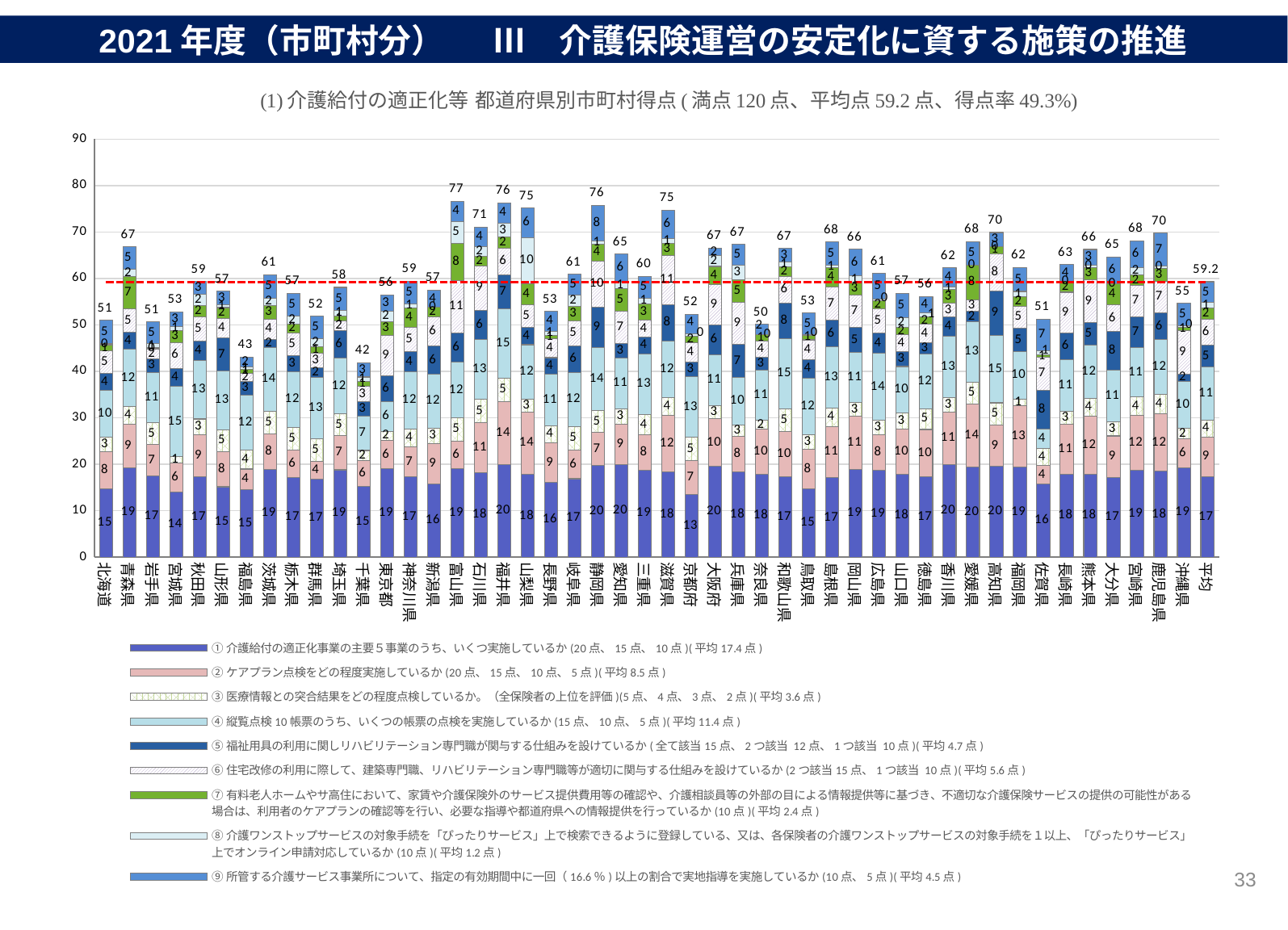

2021年度（市町村分） 　 Ⅲ　介護保険運営の安定化に資する施策の推進

### Chart

| Category | ①介護給付の適正化事業の主要５事業のうち、いくつ実施しているか(20点、15点、10点)(平均17.4点) | ②ケアプラン点検をどの程度実施しているか(20点、15点、10点、5点)(平均8.5点) | ③医療情報との突合結果をどの程度点検しているか。（全保険者の上位を評価)(5点、4点、3点、2点)(平均3.6点) | ④縦覧点検10帳票のうち、いくつの帳票の点検を実施しているか(15点、10点、5点)(平均11.4点) | ⑤福祉用具の利用に関しリハビリテーション専門職が関与する仕組みを設けているか(全て該当15点、2つ該当 12点、1つ該当 10点)(平均4.7点) | ⑥住宅改修の利用に際して、建築専門職、リハビリテーション専門職等が適切に関与する仕組みを設けているか(2つ該当15点、1つ該当 10点)(平均5.6点) | ⑦有料老人ホームやサ高住において、家賃や介護保険外のサービス提供費用等の確認や、介護相談員等の外部の目による情報提供等に基づき、不適切な介護保険サービスの提供の可能性がある場合は、利用者のケアプランの確認等を行い、必要な指導や都道府県への情報提供を行っているか(10点)(平均2.4点) | ⑧介護ワンストップサービスの対象手続を「ぴったりサービス」上で検索できるように登録している、又は、各保険者の介護ワンストップサービスの対象手続を１以上、「ぴったりサービス」上でオンライン申請対応しているか(10点)(平均1.2点) | ⑨所管する介護サービス事業所について、指定の有効期間中に一回（16.6％)以上の割合で実地指導を実施しているか(10点、5点)(平均4.5点) | 合計 | 平均 |
|---|---|---|---|---|---|---|---|---|---|---|---|
| 北海道 | 14.776536312849162 | 8.016759776536313 | 3.011173184357542 | 10.05586592178771 | 3.7709497206703912 | 4.776536312849162 | 1.2849162011173185 | 0.22346368715083798 | 5.083798882681564 | 51.0 | 59.2 |
| 青森県 | 19.25 | 9.375 | 3.85 | 12.25 | 3.725 | 5.0 | 7.0 | 1.5 | 4.875 | 66.825 | 59.2 |
| 岩手県 | 17.424242424242426 | 6.818181818181818 | 4.696969696969697 | 10.757575757575758 | 3.090909090909091 | 1.9696969696969697 | 0.30303030303030304 | 0.9090909090909091 | 4.696969696969697 | 50.666666666666664 | 59.2 |
| 宮城県 | 14.0 | 6.285714285714286 | 1.457142857142857 | 15.0 | 3.942857142857143 | 5.571428571428571 | 2.5714285714285716 | 0.8571428571428571 | 3.142857142857143 | 52.82857142857143 | 59.2 |
| 秋田県 | 17.4 | 9.0 | 3.36 | 12.6 | 4.2 | 5.2 | 2.4 | 2.4 | 2.8 | 59.36 | 59.2 |
| 山形県 | 15.142857142857142 | 7.571428571428571 | 4.771428571428571 | 12.571428571428571 | 7.114285714285714 | 4.285714285714286 | 2.2857142857142856 | 0.5714285714285714 | 3.0 | 57.31428571428572 | 59.2 |
| 福島県 | 14.576271186440678 | 4.406779661016949 | 4.033898305084746 | 11.94915254237288 | 2.9152542372881354 | 1.694915254237288 | 0.847457627118644 | 0.5084745762711864 | 2.1186440677966103 | 43.05084745762712 | 59.2 |
| 茨城県 | 18.863636363636363 | 7.7272727272727275 | 4.818181818181818 | 13.75 | 1.7954545454545454 | 4.318181818181818 | 2.9545454545454546 | 1.5909090909090908 | 5.0 | 60.81818181818182 | 59.2 |
| 栃木県 | 17.2 | 5.8 | 5.0 | 12.0 | 3.44 | 4.8 | 2.0 | 1.6 | 5.0 | 56.84 | 59.2 |
| 群馬県 | 16.857142857142858 | 3.7142857142857144 | 4.914285714285715 | 13.142857142857142 | 2.142857142857143 | 3.142857142857143 | 1.4285714285714286 | 1.7142857142857142 | 4.857142857142857 | 51.91428571428571 | 59.2 |
| 埼玉県 | 18.80952380952381 | 7.380952380952381 | 4.714285714285714 | 11.904761904761905 | 6.0 | 2.0634920634920637 | 1.1111111111111112 | 1.1111111111111112 | 5.0 | 58.095238095238095 | 59.2 |
| 千葉県 | 15.277777777777779 | 5.555555555555555 | 2.1481481481481484 | 7.314814814814815 | 3.1296296296296298 | 3.3333333333333335 | 1.1111111111111112 | 0.9259259259259259 | 3.0555555555555554 | 41.851851851851855 | 59.2 |
| 東京都 | 19.112903225806452 | 5.967741935483871 | 2.0483870967741935 | 6.370967741935484 | 5.532258064516129 | 8.790322580645162 | 2.903225806451613 | 2.2580645161290325 | 3.467741935483871 | 56.45161290322581 | 59.2 |
| 神奈川県 | 17.272727272727273 | 6.515151515151516 | 3.8484848484848486 | 12.272727272727273 | 4.363636363636363 | 5.151515151515151 | 4.242424242424242 | 0.9090909090909091 | 4.848484848484849 | 59.42424242424242 | 59.2 |
| 新潟県 | 15.833333333333334 | 8.666666666666666 | 3.2666666666666666 | 11.666666666666666 | 6.033333333333333 | 6.333333333333333 | 2.0 | 0.0 | 3.6666666666666665 | 57.46666666666667 | 59.2 |
| 富山県 | 19.0 | 6.0 | 5.0 | 12.0 | 6.266666666666667 | 11.333333333333334 | 8.0 | 4.666666666666667 | 4.333333333333333 | 76.6 | 59.2 |
| 石川県 | 18.157894736842106 | 10.789473684210526 | 5.0 | 12.894736842105264 | 6.368421052631579 | 9.473684210526315 | 2.1052631578947367 | 2.1052631578947367 | 4.2105263157894735 | 71.10526315789474 | 59.2 |
| 福井県 | 20.0 | 13.529411764705882 | 5.0 | 15.0 | 7.176470588235294 | 5.882352941176471 | 2.3529411764705883 | 2.9411764705882355 | 4.411764705882353 | 76.29411764705883 | 59.2 |
| 山梨県 | 17.77777777777778 | 13.518518518518519 | 2.7777777777777777 | 11.666666666666666 | 3.6666666666666665 | 5.0 | 4.444444444444445 | 10.0 | 6.296296296296297 | 75.14814814814815 | 59.2 |
| 長野県 | 16.038961038961038 | 8.636363636363637 | 3.5584415584415585 | 11.103896103896103 | 3.6363636363636362 | 4.1558441558441555 | 0.6493506493506493 | 0.9090909090909091 | 4.220779220779221 | 52.90909090909091 | 59.2 |
| 岐阜県 | 16.904761904761905 | 6.190476190476191 | 5.0 | 11.666666666666666 | 5.690476190476191 | 5.476190476190476 | 3.0952380952380953 | 2.380952380952381 | 4.523809523809524 | 60.92857142857143 | 59.2 |
| 静岡県 | 19.714285714285715 | 7.142857142857143 | 4.771428571428571 | 13.571428571428571 | 8.685714285714285 | 9.857142857142858 | 3.7142857142857144 | 0.5714285714285714 | 7.714285714285714 | 75.74285714285715 | 59.2 |
| 愛知県 | 20.0 | 8.61111111111111 | 3.388888888888889 | 10.833333333333334 | 3.0925925925925926 | 7.037037037037037 | 4.814814814814815 | 1.4814814814814814 | 6.018518518518518 | 65.27777777777777 | 59.2 |
| 三重県 | 18.79310344827586 | 7.586206896551724 | 4.310344827586207 | 13.10344827586207 | 3.586206896551724 | 3.6206896551724137 | 3.4482758620689653 | 1.3793103448275863 | 4.655172413793103 | 60.48275862068966 | 59.2 |
| 滋賀県 | 18.42105263157895 | 12.105263157894736 | 3.8947368421052633 | 12.105263157894736 | 7.894736842105263 | 10.526315789473685 | 2.6315789473684212 | 1.0526315789473684 | 6.052631578947368 | 74.6842105263158 | 59.2 |
| 京都府 | 13.461538461538462 | 7.3076923076923075 | 5.0 | 13.076923076923077 | 3.230769230769231 | 4.038461538461538 | 1.5384615384615385 | 0.38461538461538464 | 4.230769230769231 | 52.26923076923077 | 59.2 |
| 大阪府 | 19.53488372093023 | 10.232558139534884 | 2.9069767441860463 | 10.930232558139535 | 6.441860465116279 | 8.604651162790697 | 3.953488372093023 | 2.3255813953488373 | 1.627906976744186 | 66.55813953488372 | 59.2 |
| 兵庫県 | 18.29268292682927 | 7.682926829268292 | 2.5365853658536586 | 10.24390243902439 | 7.024390243902439 | 9.024390243902438 | 4.878048780487805 | 3.1707317073170733 | 4.512195121951219 | 67.36585365853658 | 59.2 |
| 奈良県 | 17.82051282051282 | 9.743589743589743 | 1.9743589743589745 | 10.76923076923077 | 2.6923076923076925 | 3.58974358974359 | 1.2820512820512822 | 0.0 | 2.3076923076923075 | 50.17948717948718 | 59.2 |
| 和歌山県 | 17.333333333333332 | 9.666666666666666 | 5.0 | 15.0 | 7.666666666666667 | 5.833333333333333 | 2.0 | 1.0 | 3.0 | 66.5 | 59.2 |
| 鳥取県 | 14.736842105263158 | 8.421052631578947 | 3.263157894736842 | 12.105263157894736 | 4.052631578947368 | 4.2105263157894735 | 1.0526315789473684 | 0.0 | 4.7368421052631575 | 52.578947368421055 | 59.2 |
| 島根県 | 17.105263157894736 | 11.052631578947368 | 3.9473684210526314 | 13.157894736842104 | 5.7368421052631575 | 7.105263157894737 | 4.2105263157894735 | 0.5263157894736842 | 5.0 | 67.84210526315789 | 59.2 |
| 岡山県 | 18.88888888888889 | 11.481481481481481 | 2.925925925925926 | 10.74074074074074 | 5.407407407407407 | 7.037037037037037 | 2.5925925925925926 | 1.4814814814814814 | 5.7407407407407405 | 66.29629629629629 | 59.2 |
| 広島県 | 18.695652173913043 | 7.608695652173913 | 3.217391304347826 | 14.347826086956522 | 4.391304347826087 | 5.217391304347826 | 1.7391304347826086 | 0.43478260869565216 | 5.434782608695652 | 61.08695652173913 | 59.2 |
| 山口県 | 17.894736842105264 | 9.736842105263158 | 3.4210526315789473 | 10.0 | 3.1578947368421053 | 3.6842105263157894 | 1.5789473684210527 | 2.1052631578947367 | 5.2631578947368425 | 56.8421052631579 | 59.2 |
| 徳島県 | 17.291666666666668 | 10.208333333333334 | 4.5 | 11.666666666666666 | 2.5 | 3.9583333333333335 | 1.6666666666666667 | 0.8333333333333334 | 3.5416666666666665 | 56.166666666666664 | 59.2 |
| 香川県 | 20.0 | 11.176470588235293 | 3.176470588235294 | 13.235294117647058 | 4.117647058823529 | 2.9411764705882355 | 2.9411764705882355 | 0.5882352941176471 | 4.117647058823529 | 62.294117647058826 | 59.2 |
| 愛媛県 | 19.5 | 13.5 | 4.7 | 13.0 | 2.2 | 2.5 | 7.5 | 0.0 | 5.0 | 67.9 | 59.2 |
| 高知県 | 19.558823529411764 | 8.823529411764707 | 4.852941176470588 | 14.558823529411764 | 9.470588235294118 | 8.088235294117647 | 1.4705882352941178 | 0.0 | 3.088235294117647 | 69.91176470588235 | 59.2 |
| 福岡県 | 19.416666666666668 | 13.25 | 1.3666666666666667 | 10.25 | 5.016666666666667 | 4.75 | 2.0 | 1.1666666666666667 | 5.166666666666667 | 62.38333333333333 | 59.2 |
| 佐賀県 | 15.75 | 4.0 | 3.65 | 4.25 | 8.35 | 7.0 | 0.5 | 1.0 | 6.75 | 51.25 | 59.2 |
| 長崎県 | 17.857142857142858 | 10.714285714285714 | 2.8095238095238093 | 11.19047619047619 | 5.666666666666667 | 8.80952380952381 | 2.380952380952381 | 0.0 | 3.5714285714285716 | 63.0 | 59.2 |
| 熊本県 | 17.88888888888889 | 12.444444444444445 | 3.8444444444444446 | 11.555555555555555 | 4.7555555555555555 | 9.222222222222221 | 2.6666666666666665 | 0.4444444444444444 | 3.4444444444444446 | 66.26666666666667 | 59.2 |
| 大分県 | 17.22222222222222 | 8.88888888888889 | 3.0 | 11.11111111111111 | 8.333333333333334 | 5.833333333333333 | 4.444444444444445 | 0.0 | 5.833333333333333 | 64.66666666666667 | 59.2 |
| 宮崎県 | 18.653846153846153 | 11.923076923076923 | 3.923076923076923 | 10.576923076923077 | 6.6923076923076925 | 6.730769230769231 | 2.3076923076923075 | 1.5384615384615385 | 5.769230769230769 | 68.11538461538461 | 59.2 |
| 鹿児島県 | 18.488372093023255 | 12.325581395348838 | 4.255813953488372 | 11.744186046511627 | 5.767441860465116 | 6.8604651162790695 | 2.7906976744186047 | 0.46511627906976744 | 7.093023255813954 | 69.79069767441861 | 59.2 |
| 沖縄県 | 19.26829268292683 | 6.219512195121951 | 2.268292682926829 | 10.121951219512194 | 1.5121951219512195 | 9.390243902439025 | 0.7317073170731707 | 0.24390243902439024 | 4.878048780487805 | 54.63414634146341 | 59.2 |
| 平均 | 17.4 | 8.5 | 3.6 | 11.4 | 4.7 | 5.6 | 2.4 | 1.2 | 4.5 | 59.2 | 59.2 |
33